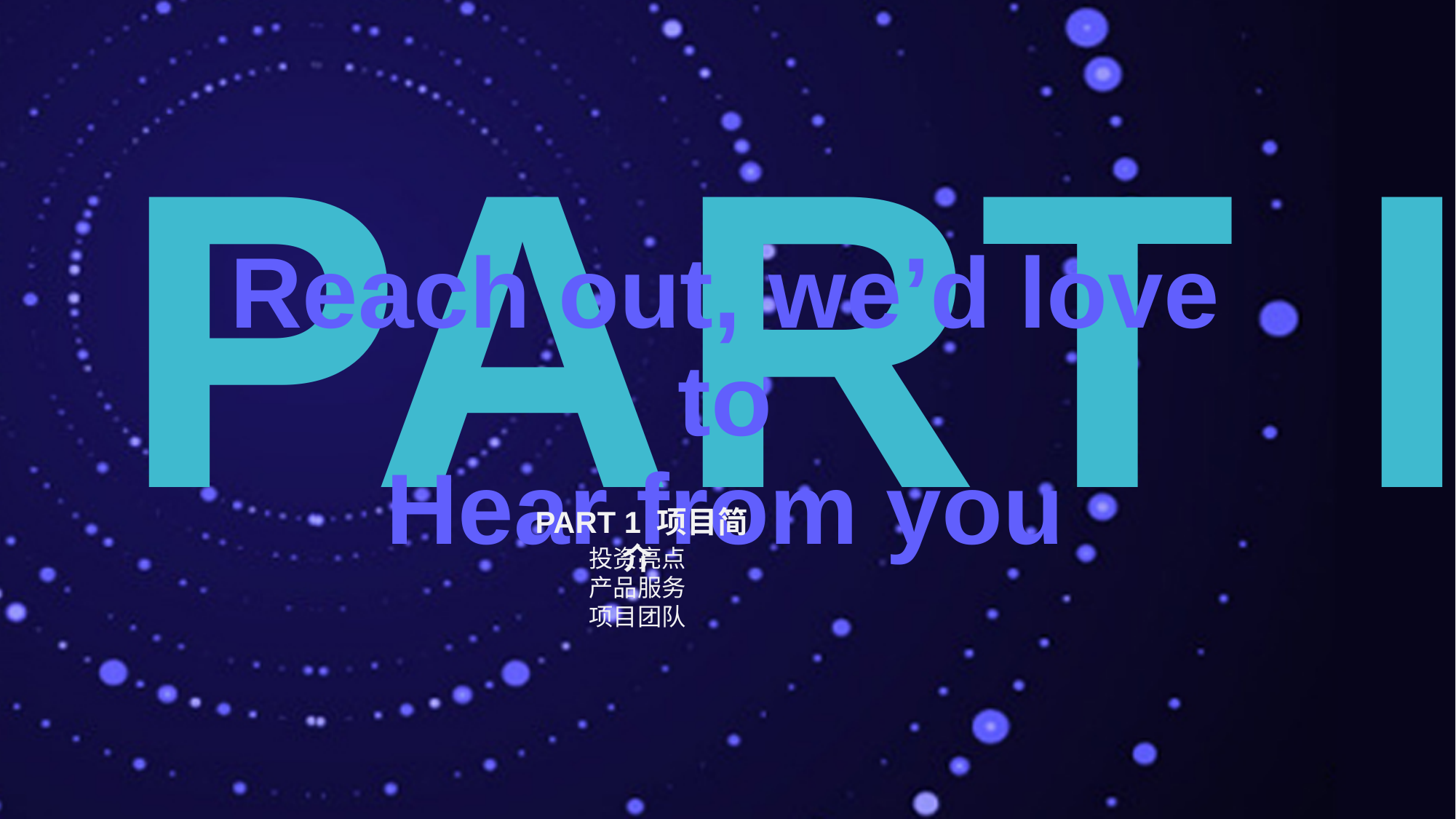

PART I
Reach out, we’d love to
Hear from you
 PART 1 项目简介
投资亮点
产品服务
项目团队